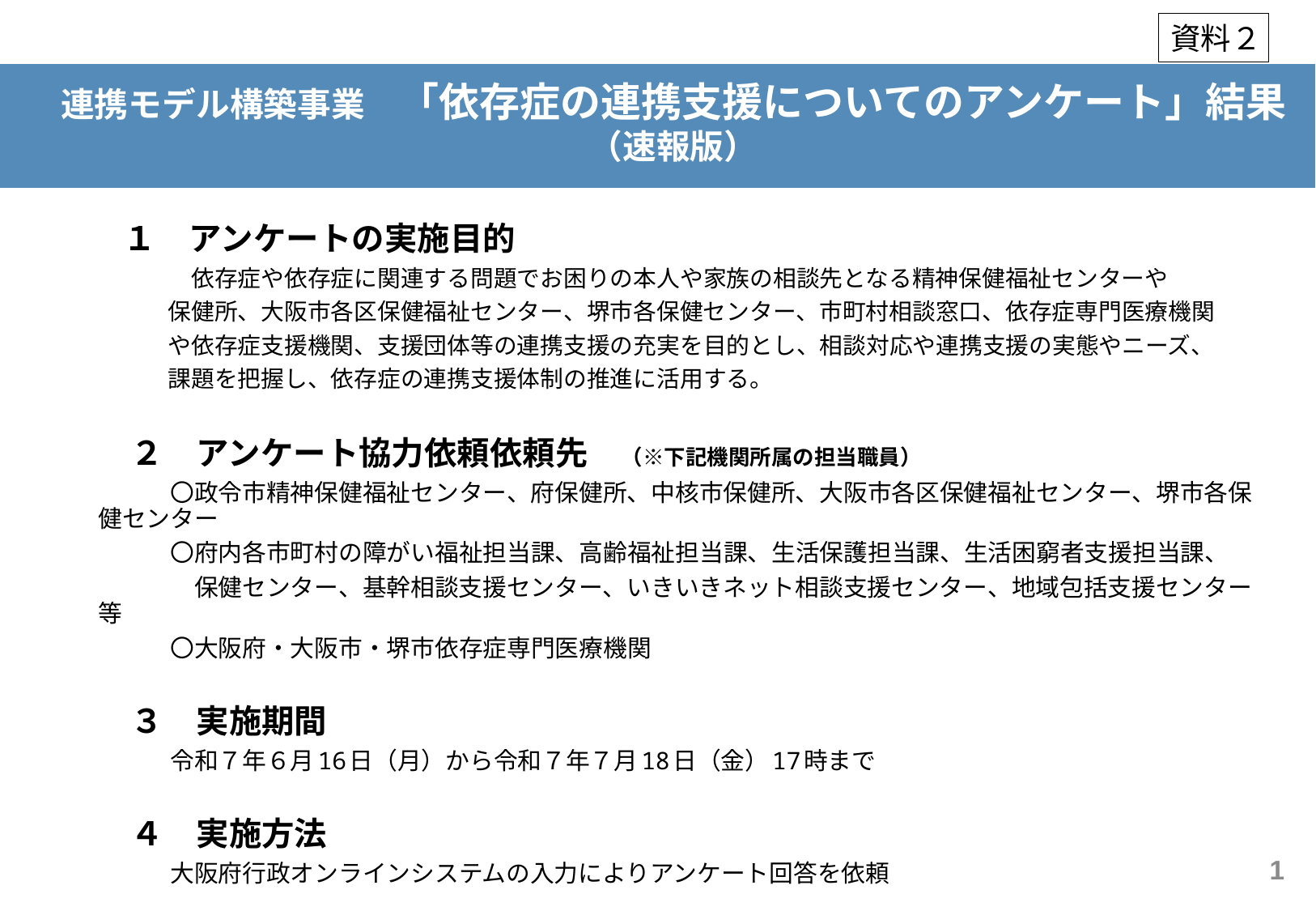

資料２

連携モデル構築事業　「依存症の連携支援についてのアンケート」結果
（速報版）

１　アンケートの実施目的
　　　　依存症や依存症に関連する問題でお困りの本人や家族の相談先となる精神保健福祉センターや
　　　保健所、大阪市各区保健福祉センター、堺市各保健センター、市町村相談窓口、依存症専門医療機関
　　　や依存症支援機関、支援団体等の連携支援の充実を目的とし、相談対応や連携支援の実態やニーズ、
　　　課題を把握し、依存症の連携支援体制の推進に活用する。

　２　アンケート協力依頼依頼先　（※下記機関所属の担当職員）
　　　〇政令市精神保健福祉センター、府保健所、中核市保健所、大阪市各区保健福祉センター、堺市各保健センター
　　　〇府内各市町村の障がい福祉担当課、高齢福祉担当課、生活保護担当課、生活困窮者支援担当課、
　　　　保健センター、基幹相談支援センター、いきいきネット相談支援センター、地域包括支援センター等
　　　〇大阪府・大阪市・堺市依存症専門医療機関

　３　実施期間
　　　令和７年６月16日（月）から令和７年７月18日（金）17時まで

　４　実施方法
　　　大阪府行政オンラインシステムの入力によりアンケート回答を依頼

1